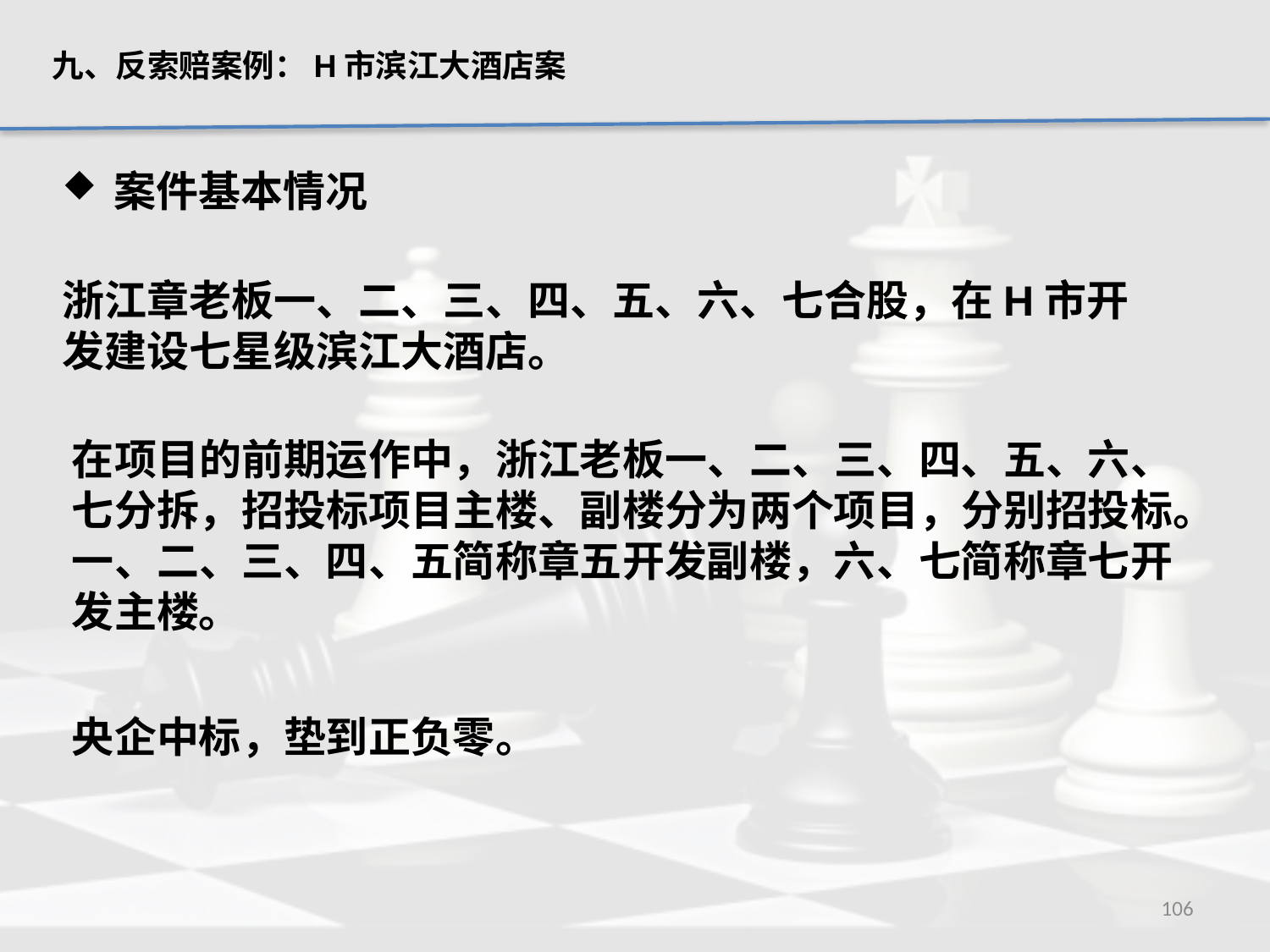

九、反索赔案例：H市滨江大酒店案
 案件基本情况
浙江章老板一、二、三、四、五、六、七合股，在H市开发建设七星级滨江大酒店。
在项目的前期运作中，浙江老板一、二、三、四、五、六、七分拆，招投标项目主楼、副楼分为两个项目，分别招投标。
一、二、三、四、五简称章五开发副楼，六、七简称章七开发主楼。
央企中标，垫到正负零。
106